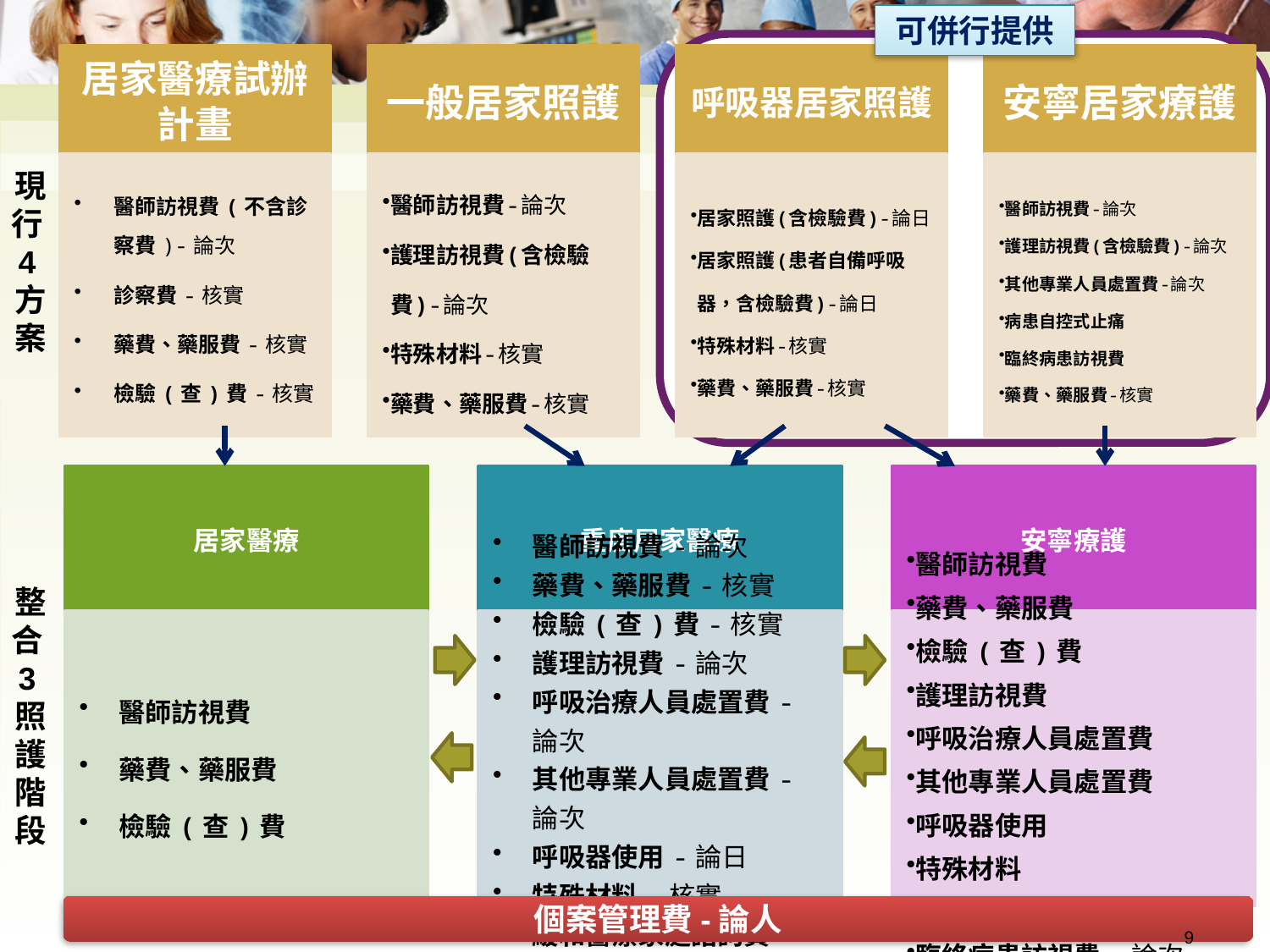

可併行提供

居家醫療試辦計畫
一般居家照護
醫師訪視費-論次
呼吸器居家照護
居家照護(含檢驗費)-論日
診察費-核實
藥費、藥服費-核實
檢驗(查)費-核實
護理訪視費(含檢驗費)-論次
特殊材料-核實
藥費、藥服費-核實
特殊材料-核實
安寧居家療護
醫師訪視費-論次
護理訪視費(含檢驗費)-論次
其他專業人員處置費-論次
病患自控式止痛
臨終病患訪視費
藥費、藥服費-核實
藥費、藥服費-核實
現行4方案
居家醫療
醫師訪視費
重度居家醫療
醫師訪視費-論次
安寧療護
醫師訪視費
藥費、藥服費
檢驗(查)費
藥費、藥服費-核實
呼吸治療人員處置費-論次
其他專業人員處置費-論次
呼吸器使用-論日
特殊材料-核實
檢驗(查)費-核實
護理訪視費-論次
藥費、藥服費
護理訪視費
呼吸治療人員處置費
其他專業人員處置費
檢驗(查)費
病患自控式止痛-論次
呼吸器使用
特殊材料
整合3照護階段

個案管理費-論人
9